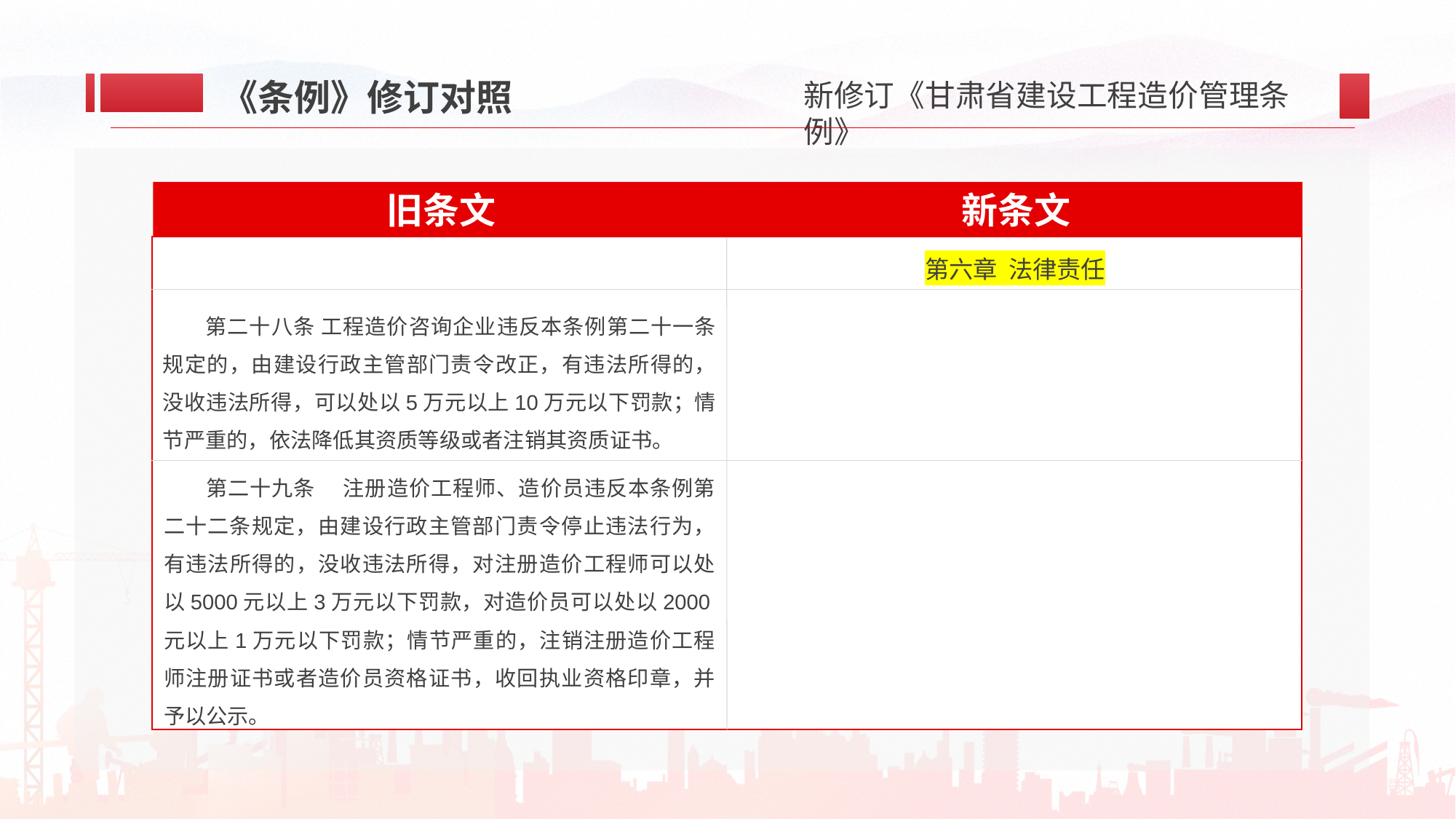

《条例》修订对照
新条文
旧条文

第六章  法律责任
第二十八条 工程造价咨询企业违反本条例第二十一条规定的，由建设行政主管部门责令改正，有违法所得的，没收违法所得，可以处以5万元以上10万元以下罚款；情节严重的，依法降低其资质等级或者注销其资质证书。

第二十九条     注册造价工程师、造价员违反本条例第二十二条规定，由建设行政主管部门责令停止违法行为，有违法所得的，没收违法所得，对注册造价工程师可以处以5000元以上3万元以下罚款，对造价员可以处以2000元以上1万元以下罚款；情节严重的，注销注册造价工程师注册证书或者造价员资格证书，收回执业资格印章，并予以公示。